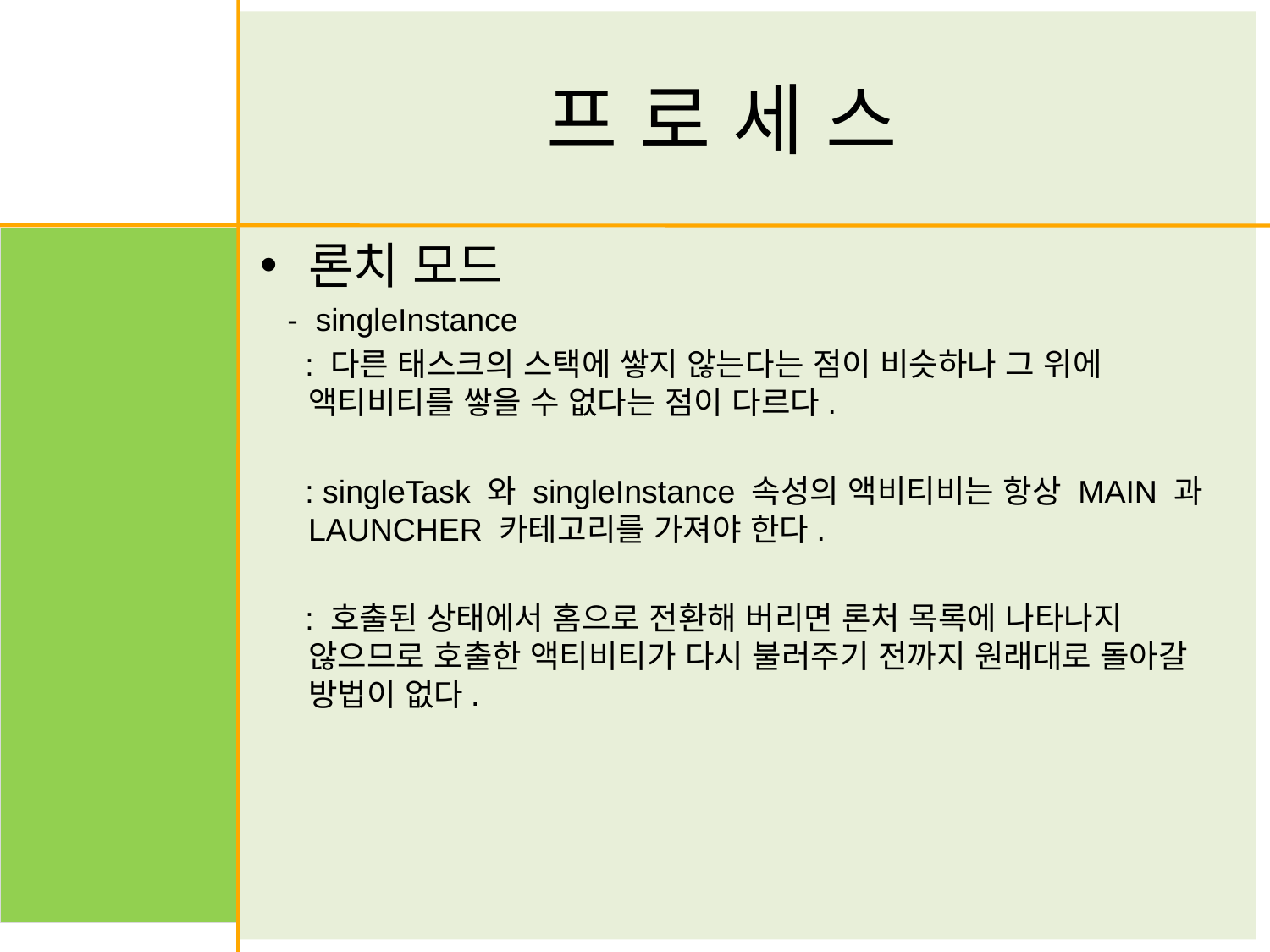

# 프 로 세 스
론치 모드
   -  singleInstance
     : 다른 태스크의 스택에 쌓지 않는다는 점이 비슷하나 그 위에 액티비티를 쌓을 수 없다는 점이 다르다.

     : singleTask 와 singleInstance 속성의 액비티비는 항상 MAIN 과 LAUNCHER 카테고리를 가져야 한다.

     : 호출된 상태에서 홈으로 전환해 버리면 론처 목록에 나타나지 않으므로 호출한 액티비티가 다시 불러주기 전까지 원래대로 돌아갈 방법이 없다.